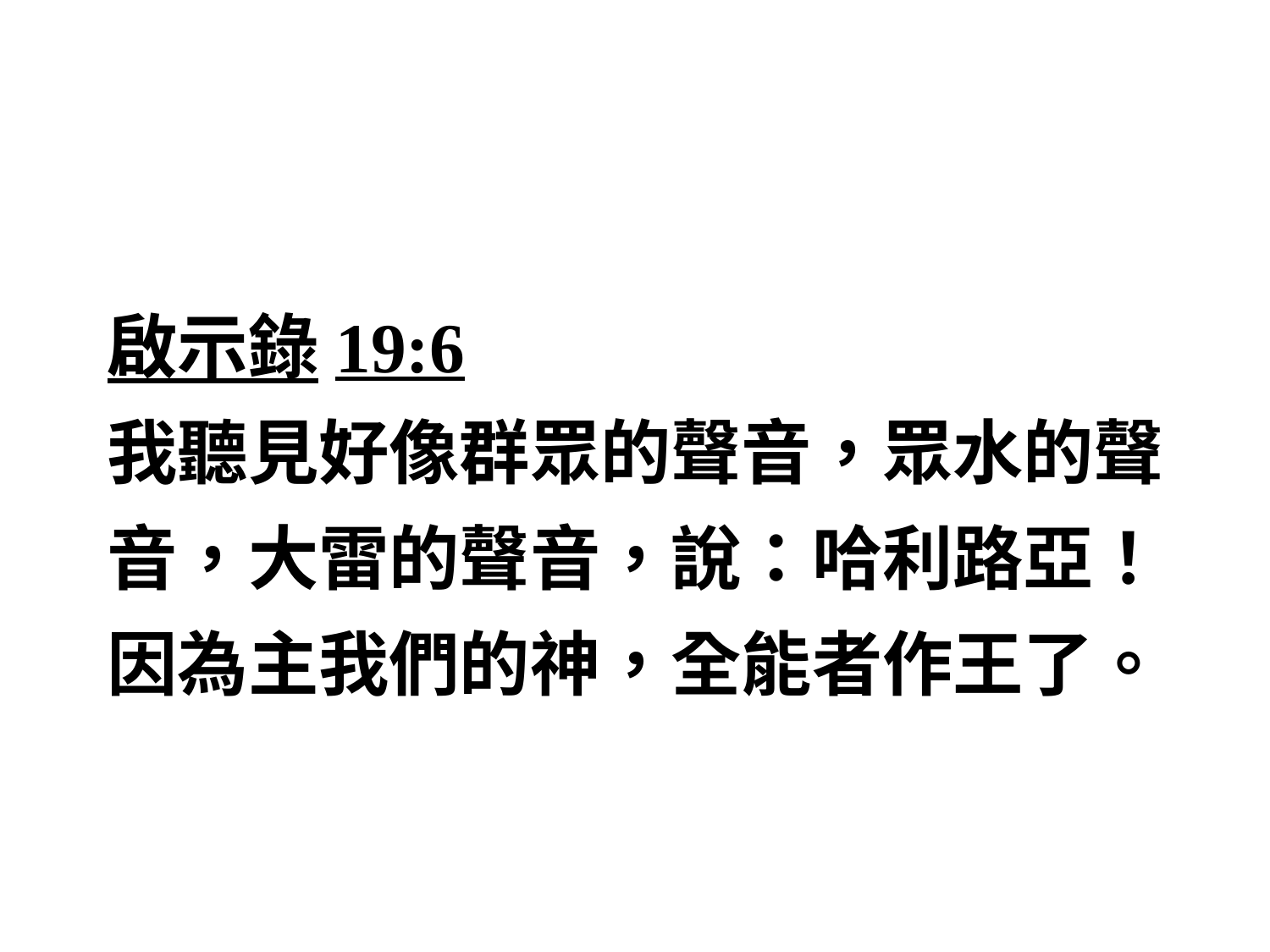

啟示錄19:6
我聽見好像群眾的聲音，眾水的聲音，大雷的聲音，說：哈利路亞！因為主我們的神，全能者作王了。